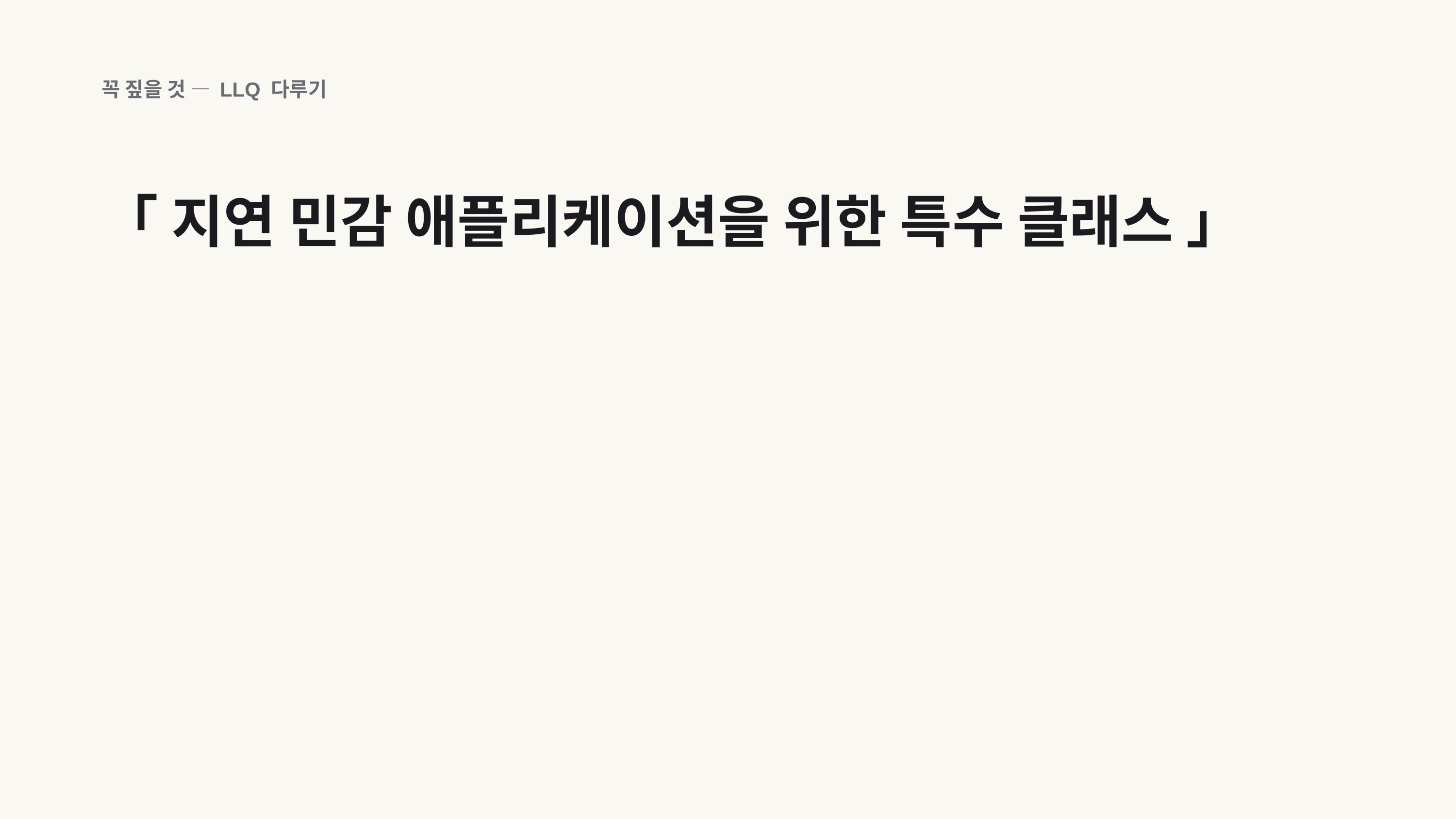

꼭 짚을 것 — LLQ 다루기
「 지연 민감 애플리케이션을 위한 특수 클래스 」